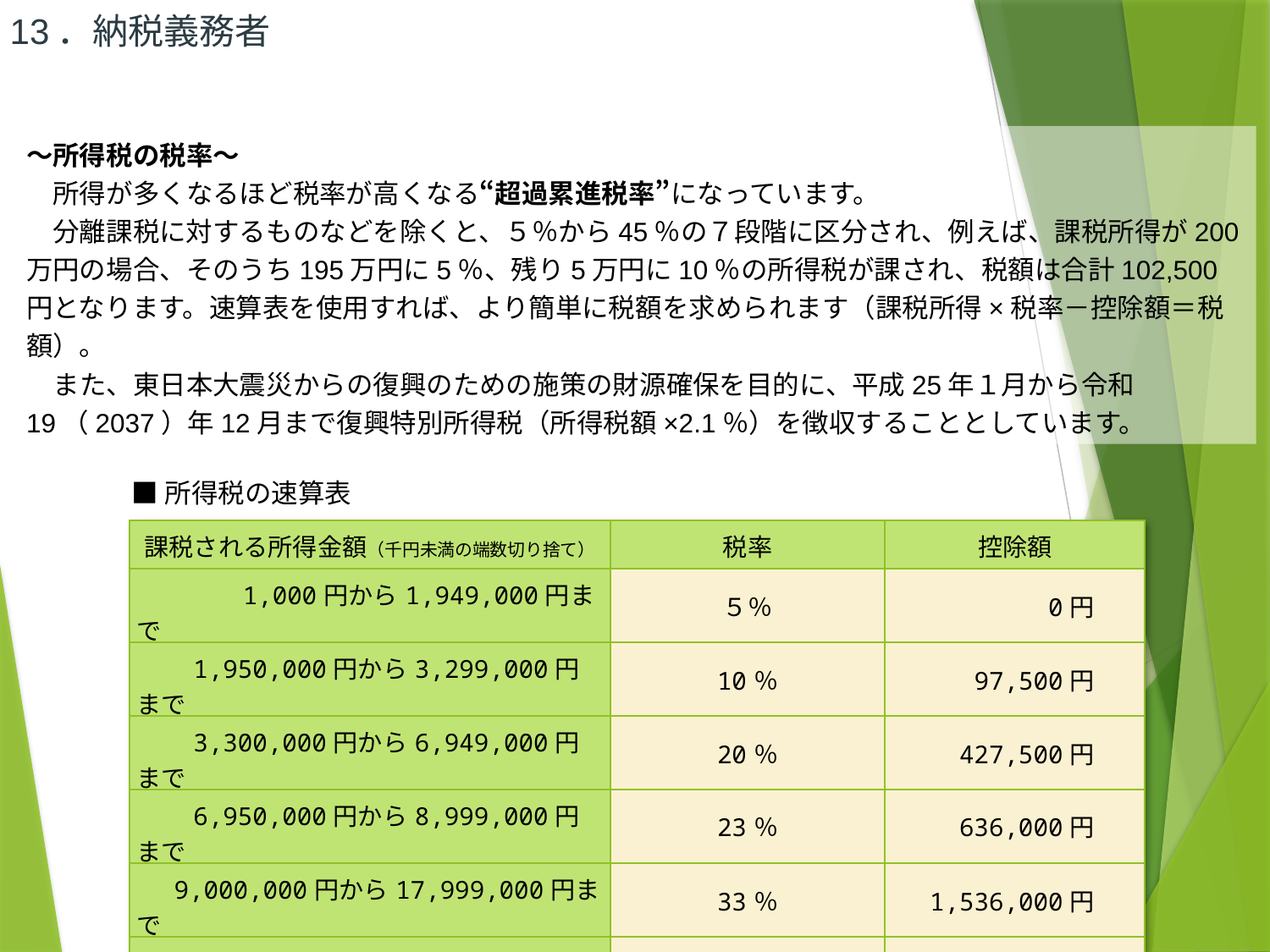

13．納税義務者
～所得税の税率～
　所得が多くなるほど税率が高くなる“超過累進税率”になっています。
　分離課税に対するものなどを除くと、５％から45％の７段階に区分され、例えば、課税所得が200万円の場合、そのうち195万円に5％、残り5万円に10％の所得税が課され、税額は合計102,500円となります。速算表を使用すれば、より簡単に税額を求められます（課税所得×税率－控除額＝税額）。
　また、東日本大震災からの復興のための施策の財源確保を目的に、平成25年１月から令和19（2037）年12月まで復興特別所得税（所得税額×2.1％）を徴収することとしています。
■所得税の速算表
| 課税される所得金額（千円未満の端数切り捨て） | 税率 | 控除額 |
| --- | --- | --- |
| 1,000円から1,949,000円まで | ５％ | 0円 |
| 1,950,000円から3,299,000円まで | 10％ | 97,500円 |
| 3,300,000円から6,949,000円まで | 20％ | 427,500円 |
| 6,950,000円から8,999,000円まで | 23％ | 636,000円 |
| 9,000,000円から17,999,000円まで | 33％ | 1,536,000円 |
| 18,000,000円から39,999,000円まで | 40％ | 2,796,000円 |
| 40,000,000円以上 | 45％ | 4,796,000円 |